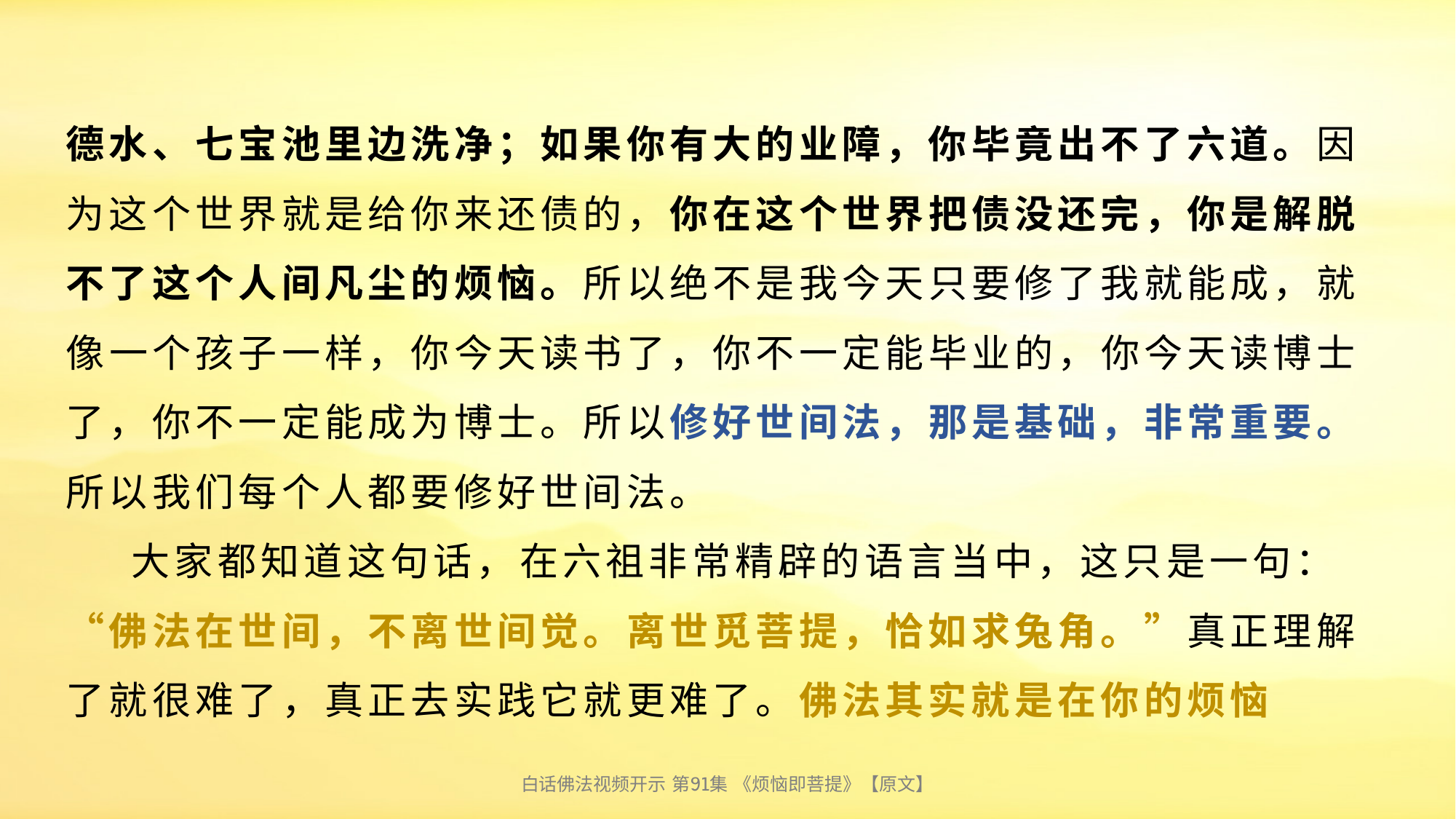

# 德水、七宝池里边洗净；如果你有大的业障，你毕竟出不了六道。因为这个世界就是给你来还债的，你在这个世界把债没还完，你是解脱不了这个人间凡尘的烦恼。所以绝不是我今天只要修了我就能成，就像一个孩子一样，你今天读书了，你不一定能毕业的，你今天读博士了，你不一定能成为博士。所以修好世间法，那是基础，非常重要。所以我们每个人都要修好世间法。 大家都知道这句话，在六祖非常精辟的语言当中，这只是一句：“佛法在世间，不离世间觉。离世觅菩提，恰如求兔角。”真正理解了就很难了，真正去实践它就更难了。佛法其实就是在你的烦恼
白话佛法视频开示 第91集 《烦恼即菩提》【原文】